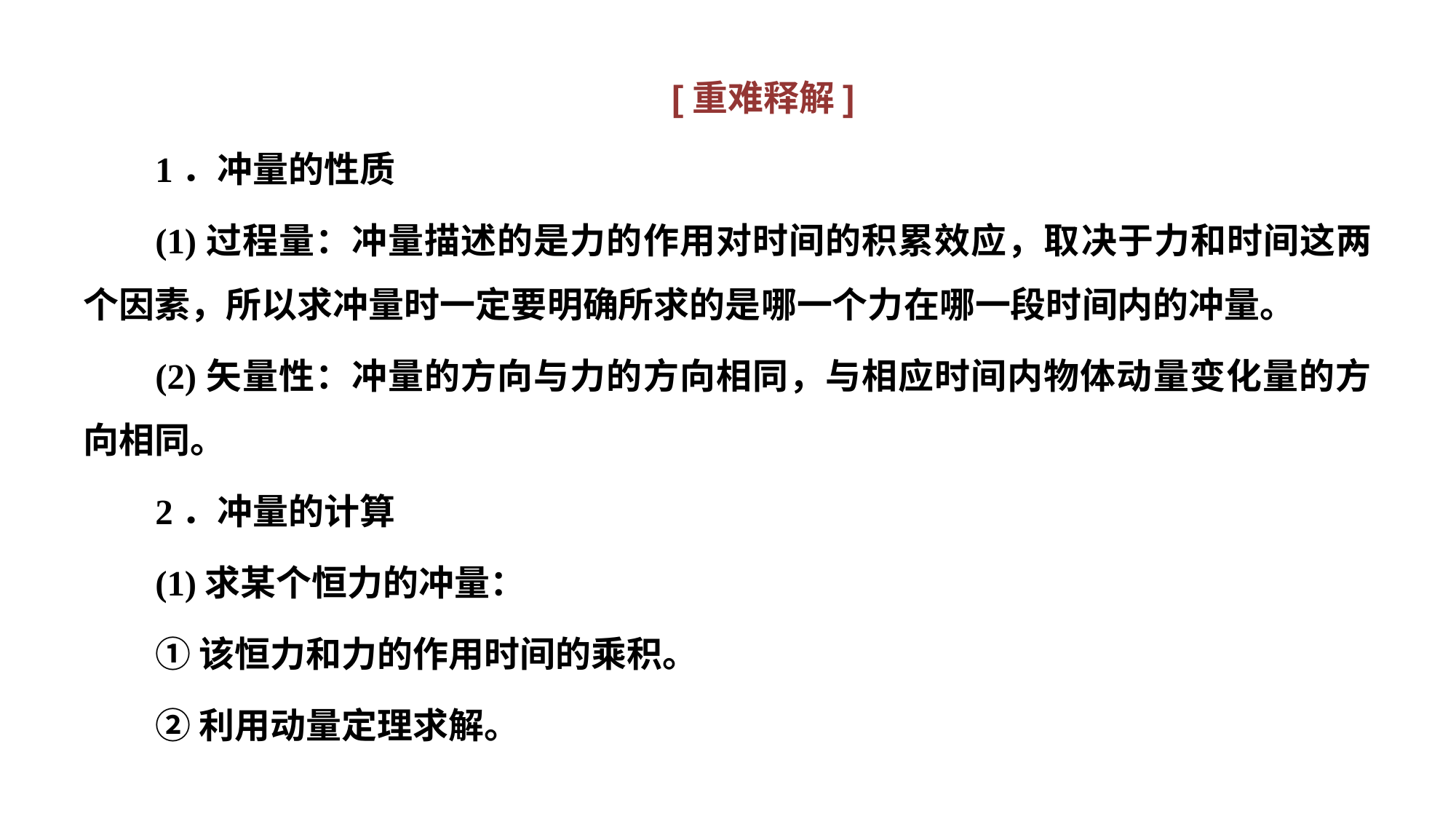

[重难释解]
1．冲量的性质
(1)过程量：冲量描述的是力的作用对时间的积累效应，取决于力和时间这两个因素，所以求冲量时一定要明确所求的是哪一个力在哪一段时间内的冲量。
(2)矢量性：冲量的方向与力的方向相同，与相应时间内物体动量变化量的方向相同。
2．冲量的计算
(1)求某个恒力的冲量：
①该恒力和力的作用时间的乘积。
②利用动量定理求解。